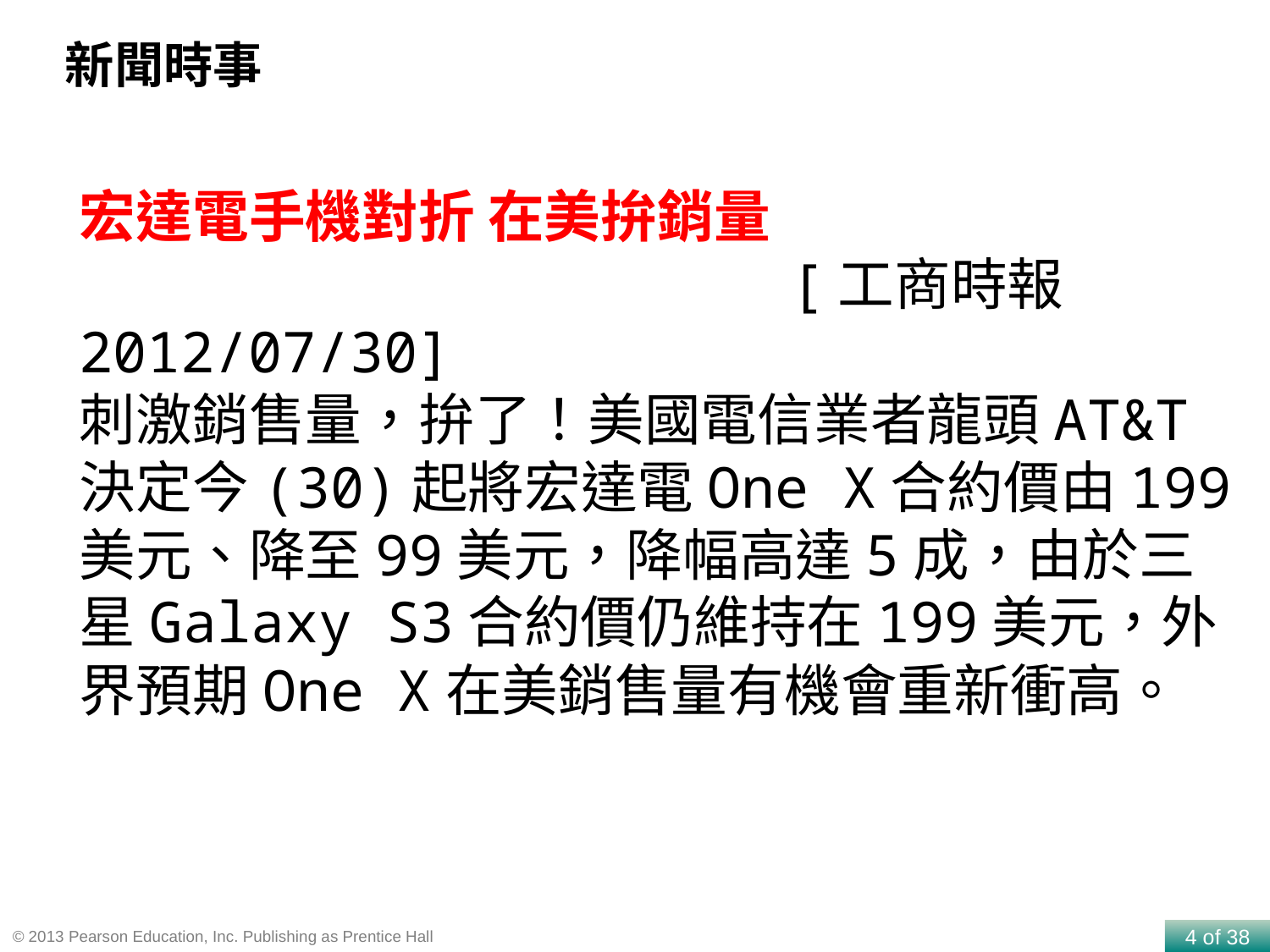

新聞時事
宏達電手機對折 在美拚銷量
                     [工商時報2012/07/30]
刺激銷售量，拚了！美國電信業者龍頭AT&T決定今(30)起將宏達電One X合約價由199美元、降至99美元，降幅高達5成，由於三星Galaxy S3合約價仍維持在199美元，外界預期One X在美銷售量有機會重新衝高。